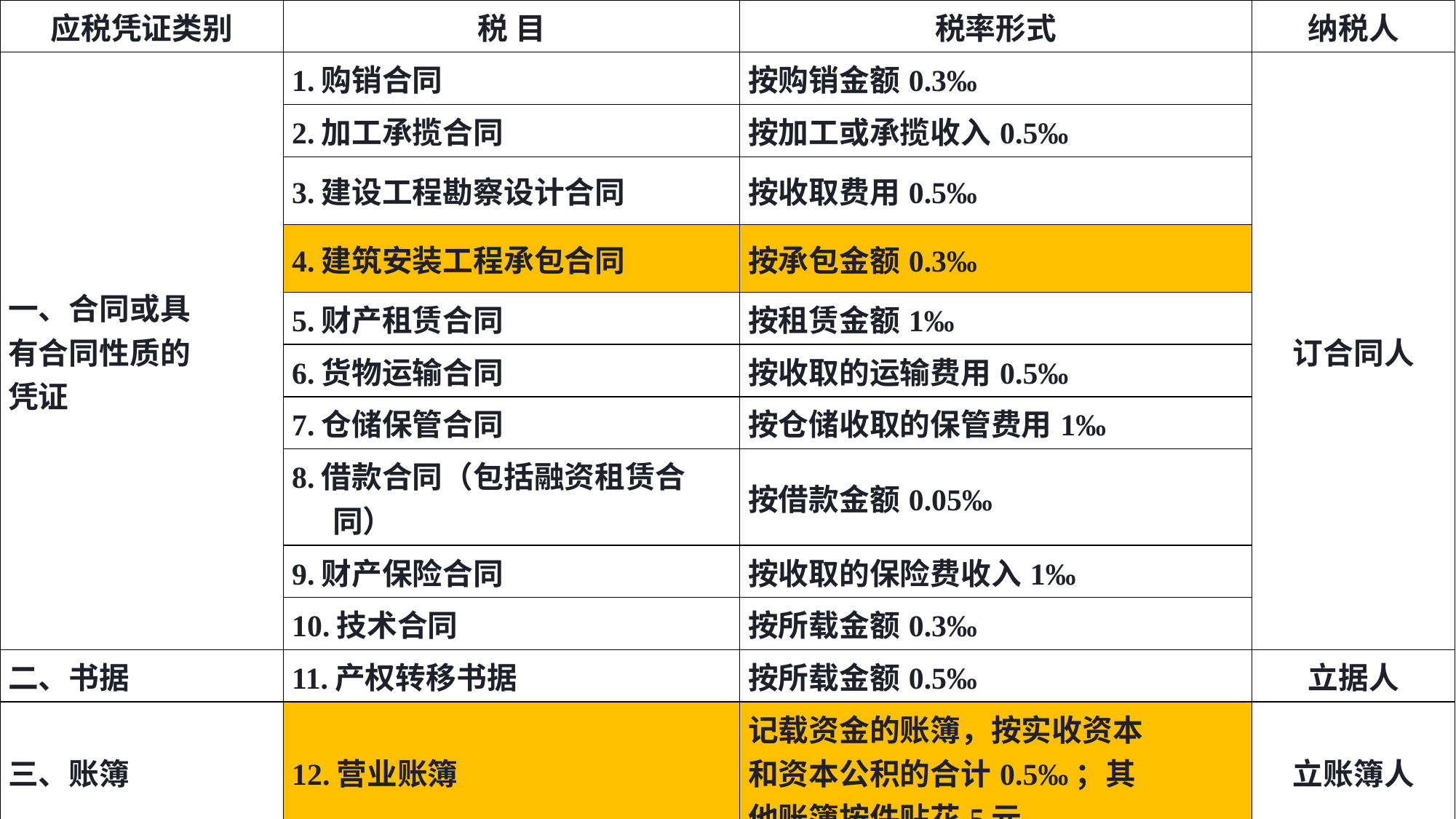

| 应税凭证类别 | 税 目 | 税率形式 | 纳税人 |
| --- | --- | --- | --- |
| 一、合同或具 有合同性质的 凭证 | 1.购销合同 | 按购销金额0.3‰ | 订合同人 |
|  | 2.加工承揽合同 | 按加工或承揽收入0.5‰ |  |
|  | 3.建设工程勘察设计合同 | 按收取费用0.5‰ |  |
|  | 4.建筑安装工程承包合同 | 按承包金额0.3‰ |  |
|  | 5.财产租赁合同 | 按租赁金额1‰ |  |
|  | 6.货物运输合同 | 按收取的运输费用0.5‰ |  |
|  | 7.仓储保管合同 | 按仓储收取的保管费用1‰ |  |
|  | 8.借款合同（包括融资租赁合同） | 按借款金额0.05‰ |  |
|  | 9.财产保险合同 | 按收取的保险费收入1‰ |  |
|  | 10.技术合同 | 按所载金额0.3‰ |  |
| 二、书据 | 11.产权转移书据 | 按所载金额0.5‰ | 立据人 |
| 三、账簿 | 12.营业账簿 | 记载资金的账簿，按实收资本 和资本公积的合计0.5‰；其 他账簿按件贴花5元 | 立账簿人 |
| 四、证照 | 13.权利、许可证照 | 按件贴花5元 | 领受人 |